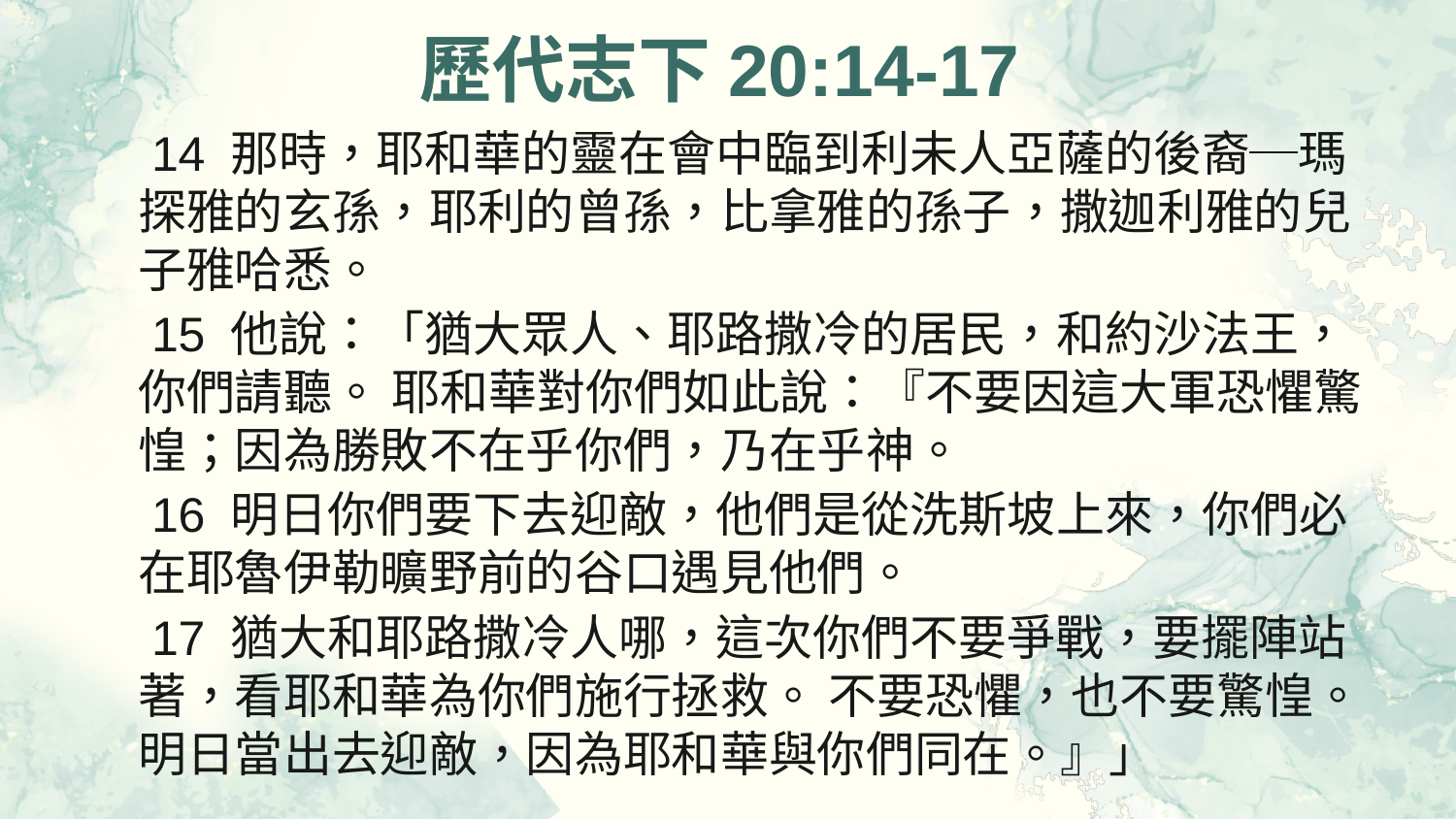

# 歷代志下20:14-17
 14 那時，耶和華的靈在會中臨到利未人亞薩的後裔─瑪探雅的玄孫，耶利的曾孫，比拿雅的孫子，撒迦利雅的兒子雅哈悉。
 15 他說：「猶大眾人、耶路撒冷的居民，和約沙法王，你們請聽。 耶和華對你們如此說：『不要因這大軍恐懼驚惶；因為勝敗不在乎你們，乃在乎神。
 16 明日你們要下去迎敵，他們是從洗斯坡上來，你們必在耶魯伊勒曠野前的谷口遇見他們。
 17 猶大和耶路撒冷人哪，這次你們不要爭戰，要擺陣站著，看耶和華為你們施行拯救。 不要恐懼，也不要驚惶。 明日當出去迎敵，因為耶和華與你們同在。』」